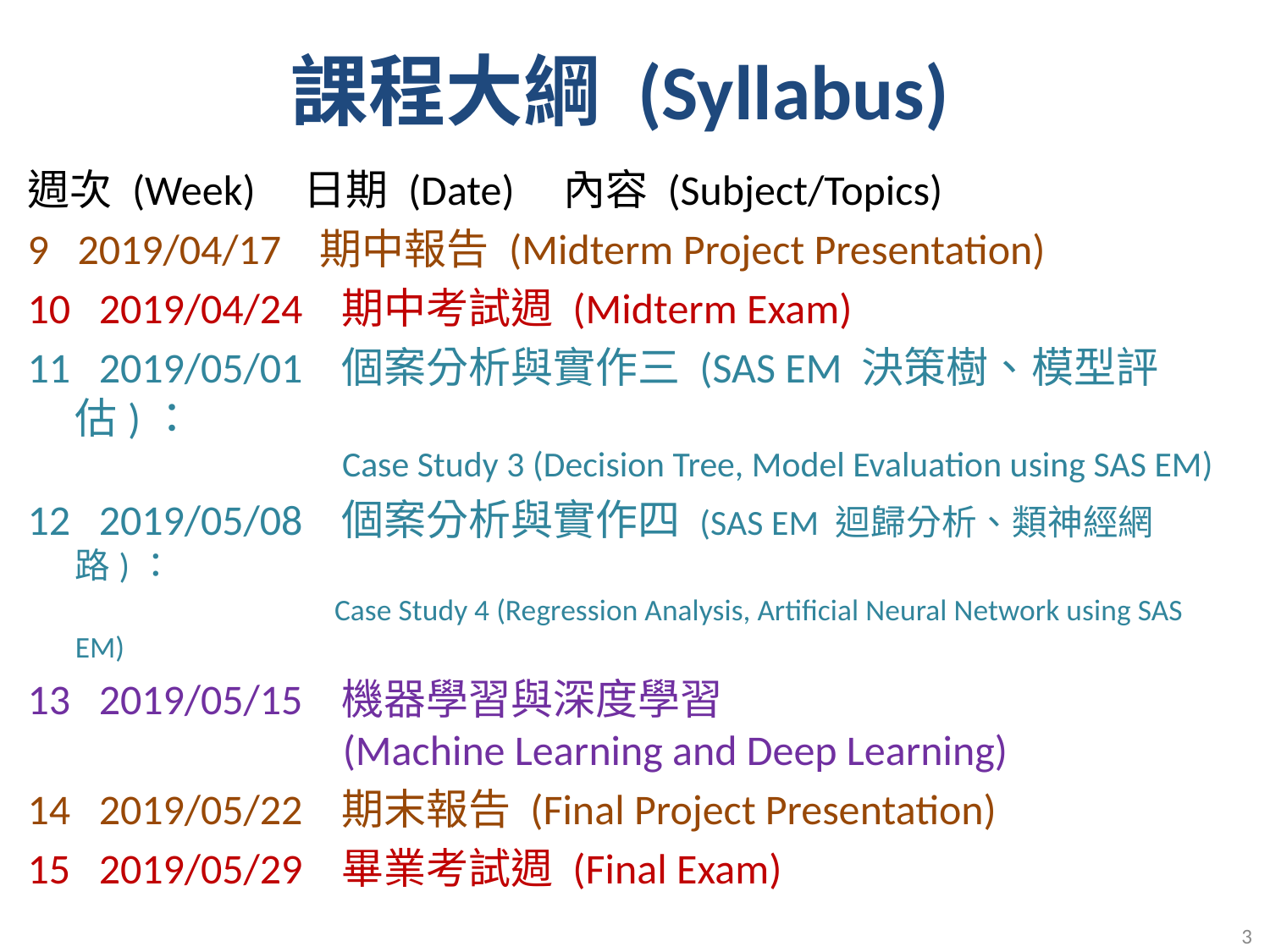

課程大綱 (Syllabus)
週次 (Week)    日期 (Date)    內容 (Subject/Topics)
9   2019/04/17   期中報告 (Midterm Project Presentation)
10   2019/04/24   期中考試週 (Midterm Exam)
11   2019/05/01   個案分析與實作三 (SAS EM 決策樹、模型評估)：
                                 Case Study 3 (Decision Tree, Model Evaluation using SAS EM)
12   2019/05/08   個案分析與實作四 (SAS EM 迴歸分析、類神經網路)：
                                Case Study 4 (Regression Analysis, Artificial Neural Network using SAS EM)
13   2019/05/15   機器學習與深度學習
                           (Machine Learning and Deep Learning)
14   2019/05/22   期末報告 (Final Project Presentation)
15   2019/05/29   畢業考試週 (Final Exam)
3